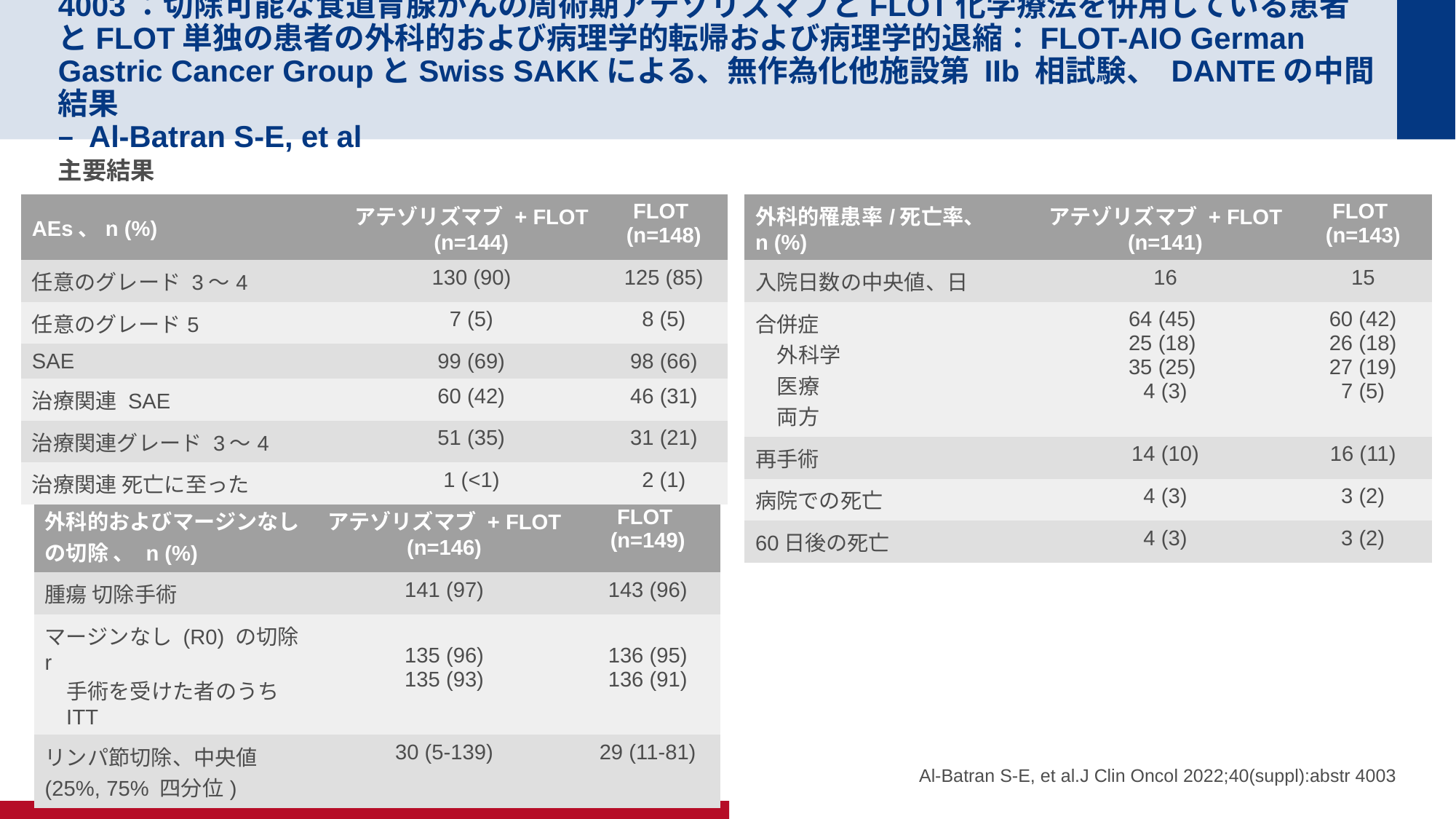

# 4003：切除可能な食道胃腺がんの周術期アテゾリズマブとFLOT化学療法を併用している患者とFLOT単独の患者の外科的および病理学的転帰および病理学的退縮：FLOT-AIO German Gastric Cancer GroupとSwiss SAKKによる、無作為化他施設第 IIb 相試験、 DANTEの中間結果 – Al-Batran S-E, et al
主要結果
| AEs、n (%) | アテゾリズマブ + FLOT (n=144) | FLOT (n=148) |
| --- | --- | --- |
| 任意のグレード 3〜4 | 130 (90) | 125 (85) |
| 任意のグレード5 | 7 (5) | 8 (5) |
| SAE | 99 (69) | 98 (66) |
| 治療関連 SAE | 60 (42) | 46 (31) |
| 治療関連グレード 3〜4 | 51 (35) | 31 (21) |
| 治療関連 死亡に至った | 1 (<1) | 2 (1) |
| 外科的罹患率/死亡率、 n (%) | アテゾリズマブ + FLOT (n=141) | FLOT (n=143) |
| --- | --- | --- |
| 入院日数の中央値、日 | 16 | 15 |
| 合併症 外科学 医療 両方 | 64 (45) 25 (18) 35 (25) 4 (3) | 60 (42) 26 (18) 27 (19) 7 (5) |
| 再手術 | 14 (10) | 16 (11) |
| 病院での死亡 | 4 (3) | 3 (2) |
| 60日後の死亡 | 4 (3) | 3 (2) |
| 外科的およびマージンなしの切除 、 n (%) | アテゾリズマブ + FLOT (n=146) | FLOT (n=149) |
| --- | --- | --- |
| 腫瘍 切除手術 | 141 (97) | 143 (96) |
| マージンなし (R0) の切除r 手術を受けた者のうち ITT | 135 (96) 135 (93) | 136 (95) 136 (91) |
| リンパ節切除、中央値 (25%, 75% 四分位) | 30 (5-139) | 29 (11-81) |
Al-Batran S-E, et al.J Clin Oncol 2022;40(suppl):abstr 4003